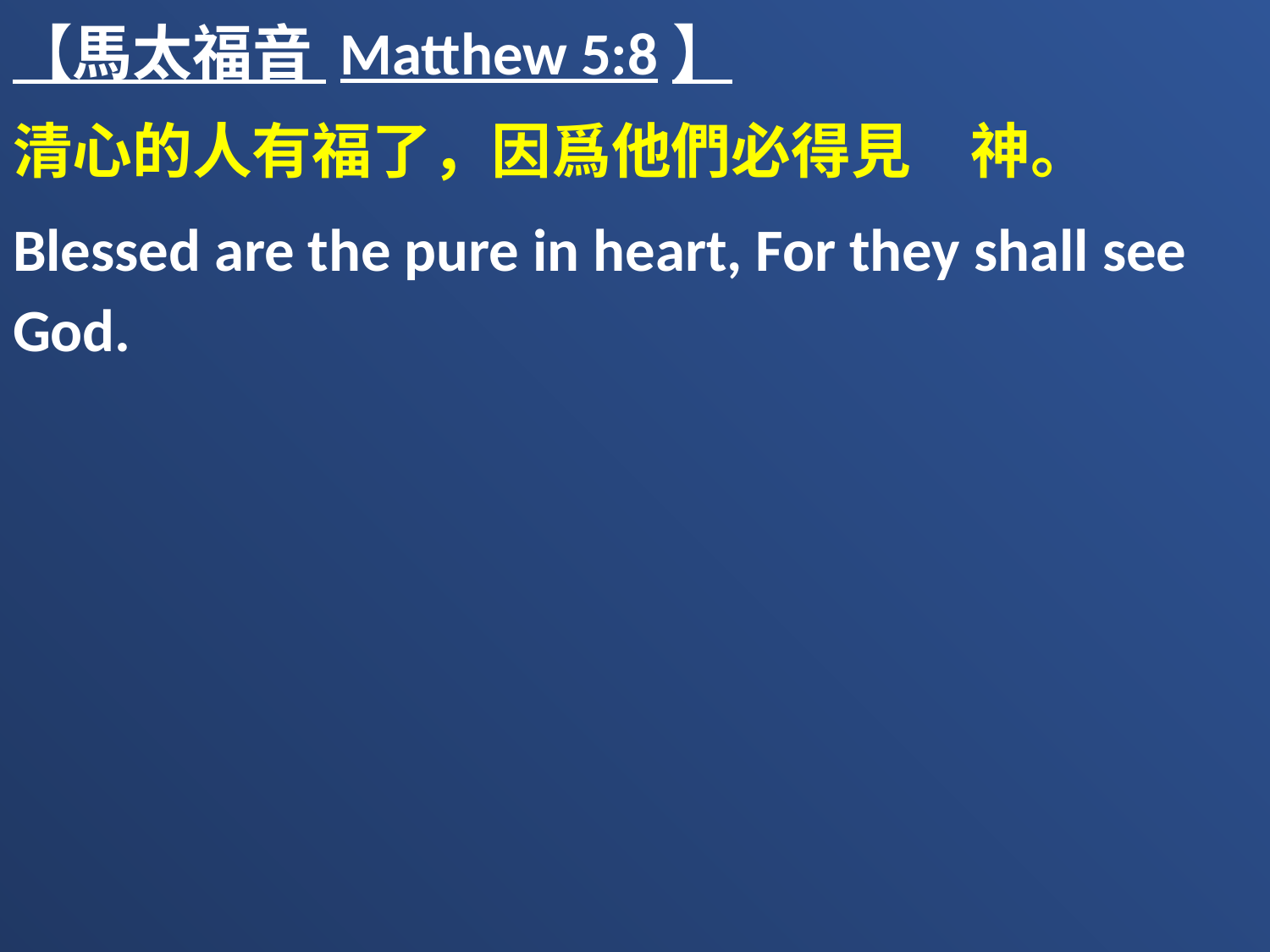

【馬太福音 Matthew 5:8】
清心的人有福了，因爲他們必得見　神。
Blessed are the pure in heart, For they shall see God.